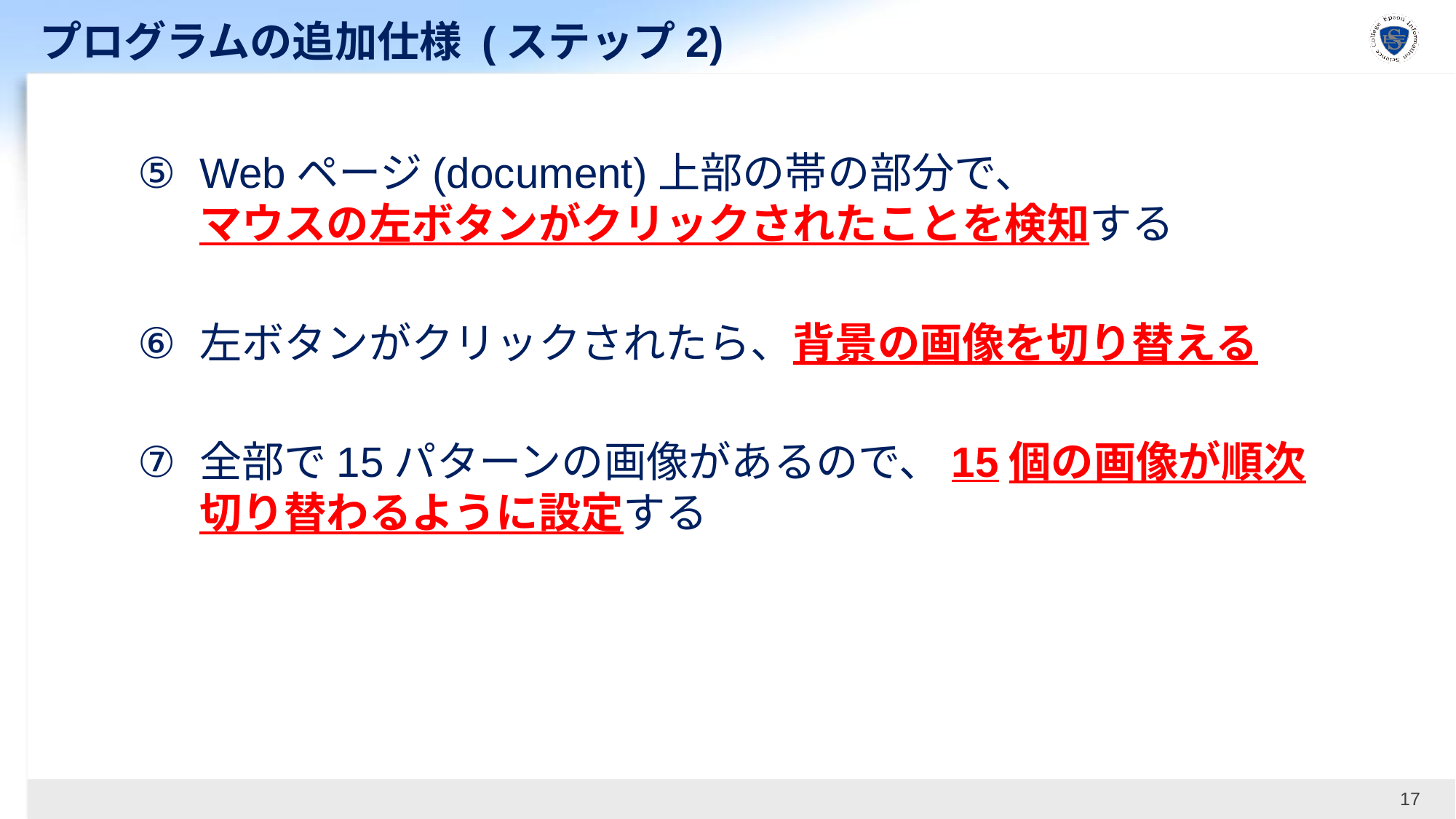

# プログラムの追加仕様 (ステップ2)
Webページ(document)上部の帯の部分で、
マウスの左ボタンがクリックされたことを検知する

左ボタンがクリックされたら、背景の画像を切り替える

全部で15パターンの画像があるので、15個の画像が順次切り替わるように設定する